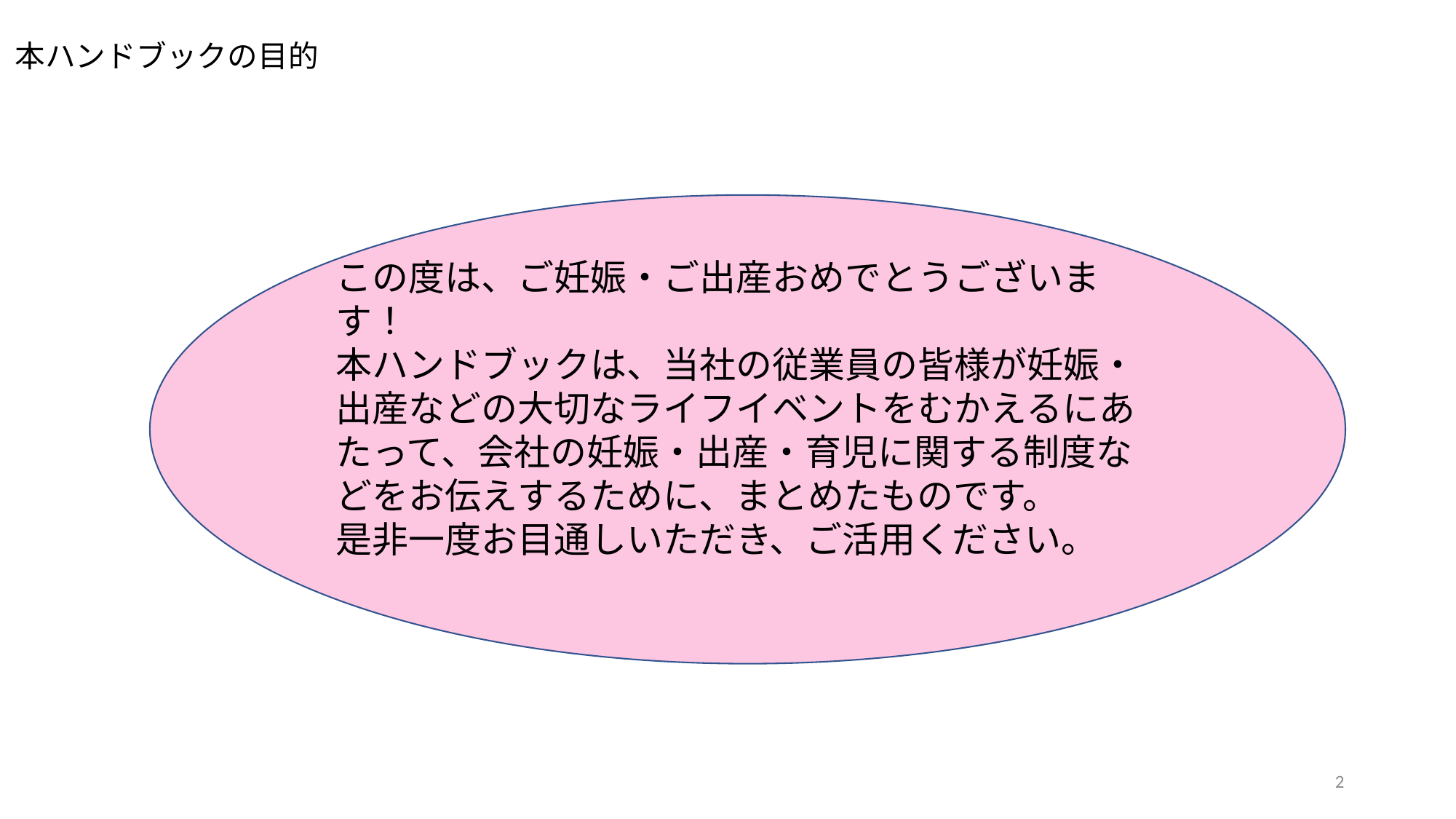

本ハンドブックの目的
この度は、ご妊娠・ご出産おめでとうございます！
本ハンドブックは、当社の従業員の皆様が妊娠・出産などの大切なライフイベントをむかえるにあたって、会社の妊娠・出産・育児に関する制度などをお伝えするために、まとめたものです。
是非一度お目通しいただき、ご活用ください。

2